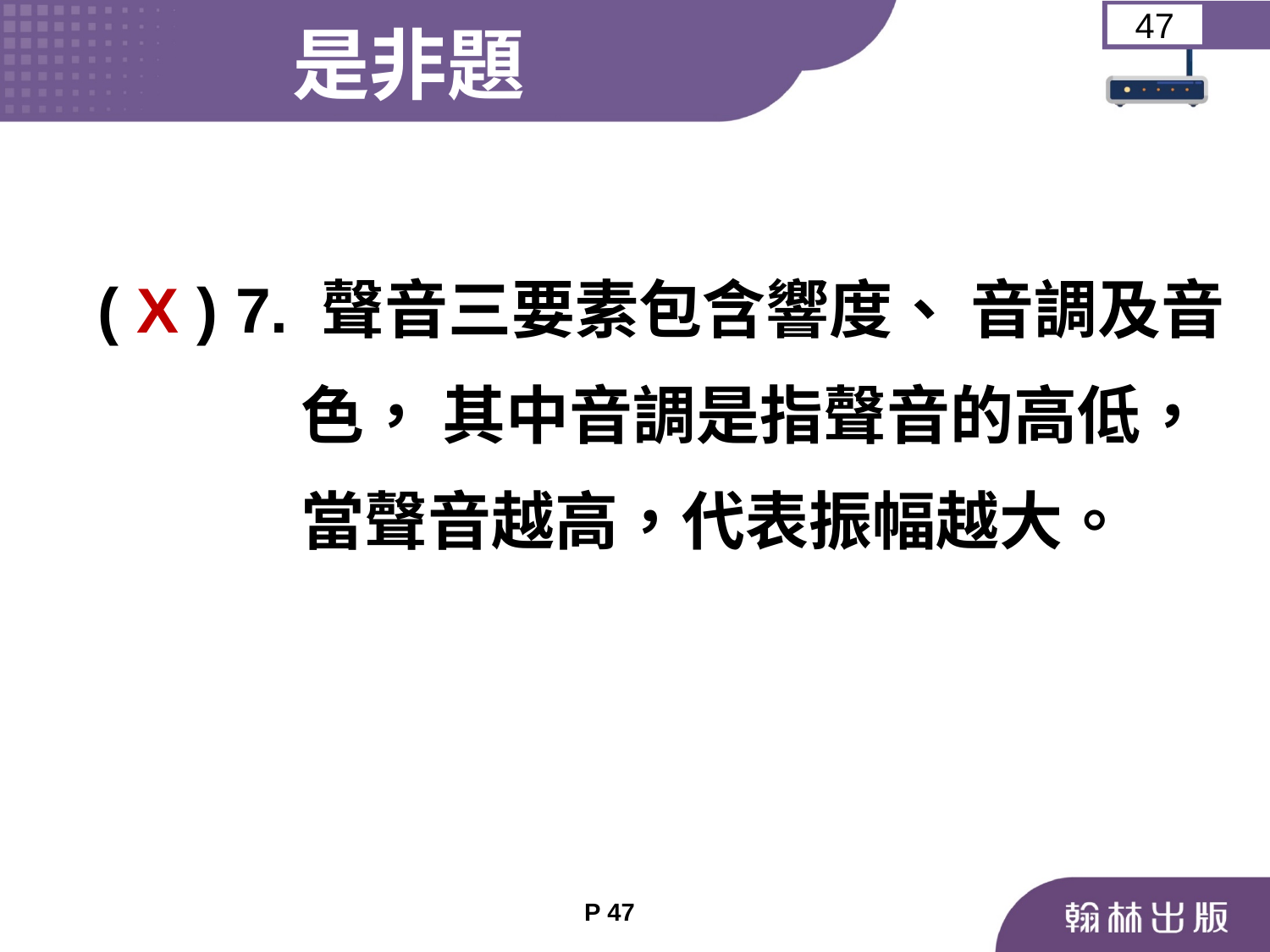

是非題

47
	 ( X ) 7. 聲音三要素包含響度、 音調及音
                色， 其中音調是指聲音的高低，
                當聲音越高，代表振幅越大。
P 47